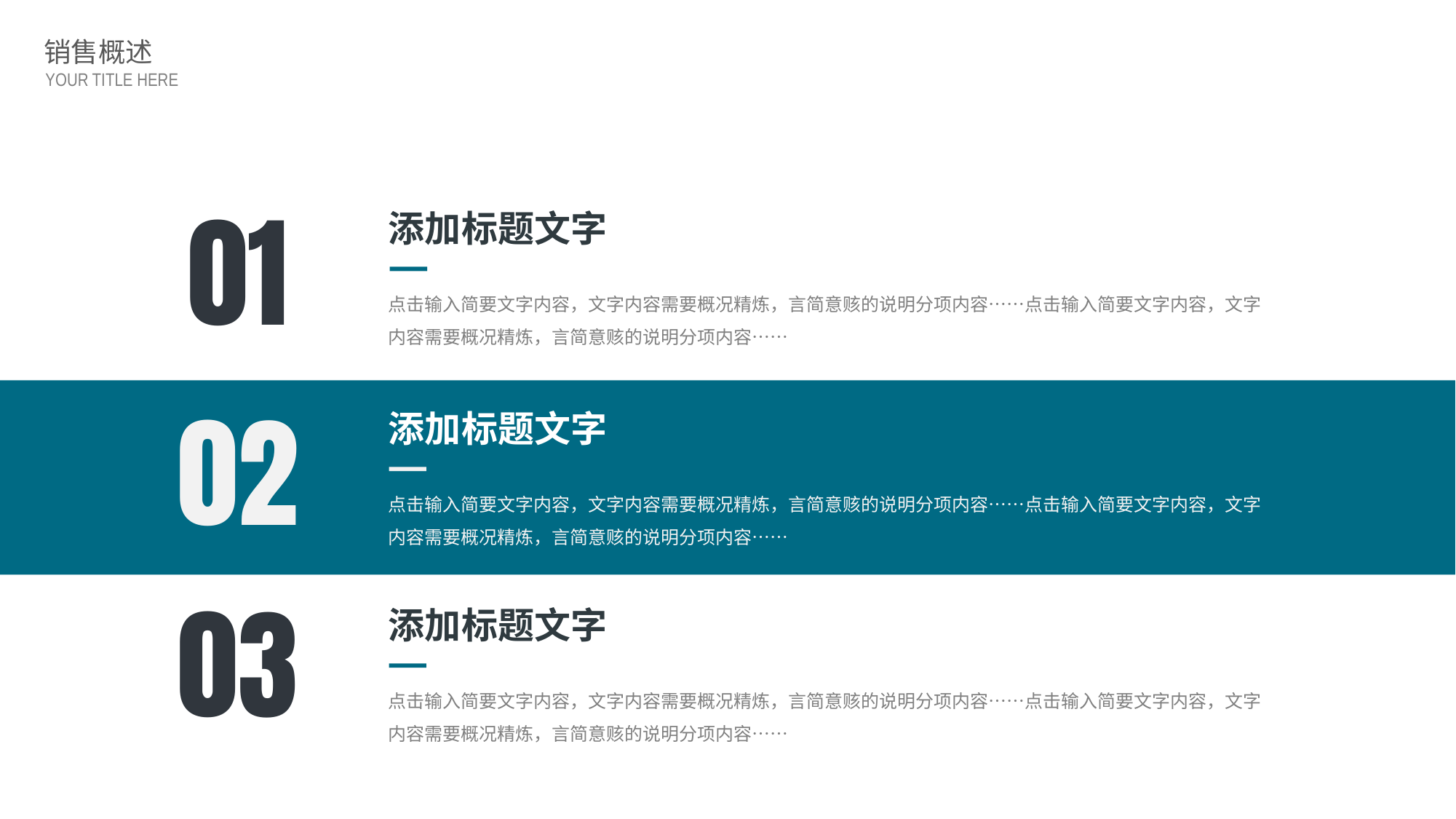

销售概述
YOUR TITLE HERE
01
添加标题文字

点击输入简要文字内容，文字内容需要概况精炼，言简意赅的说明分项内容……点击输入简要文字内容，文字内容需要概况精炼，言简意赅的说明分项内容……

02
添加标题文字

点击输入简要文字内容，文字内容需要概况精炼，言简意赅的说明分项内容……点击输入简要文字内容，文字内容需要概况精炼，言简意赅的说明分项内容……
03
添加标题文字

点击输入简要文字内容，文字内容需要概况精炼，言简意赅的说明分项内容……点击输入简要文字内容，文字内容需要概况精炼，言简意赅的说明分项内容……